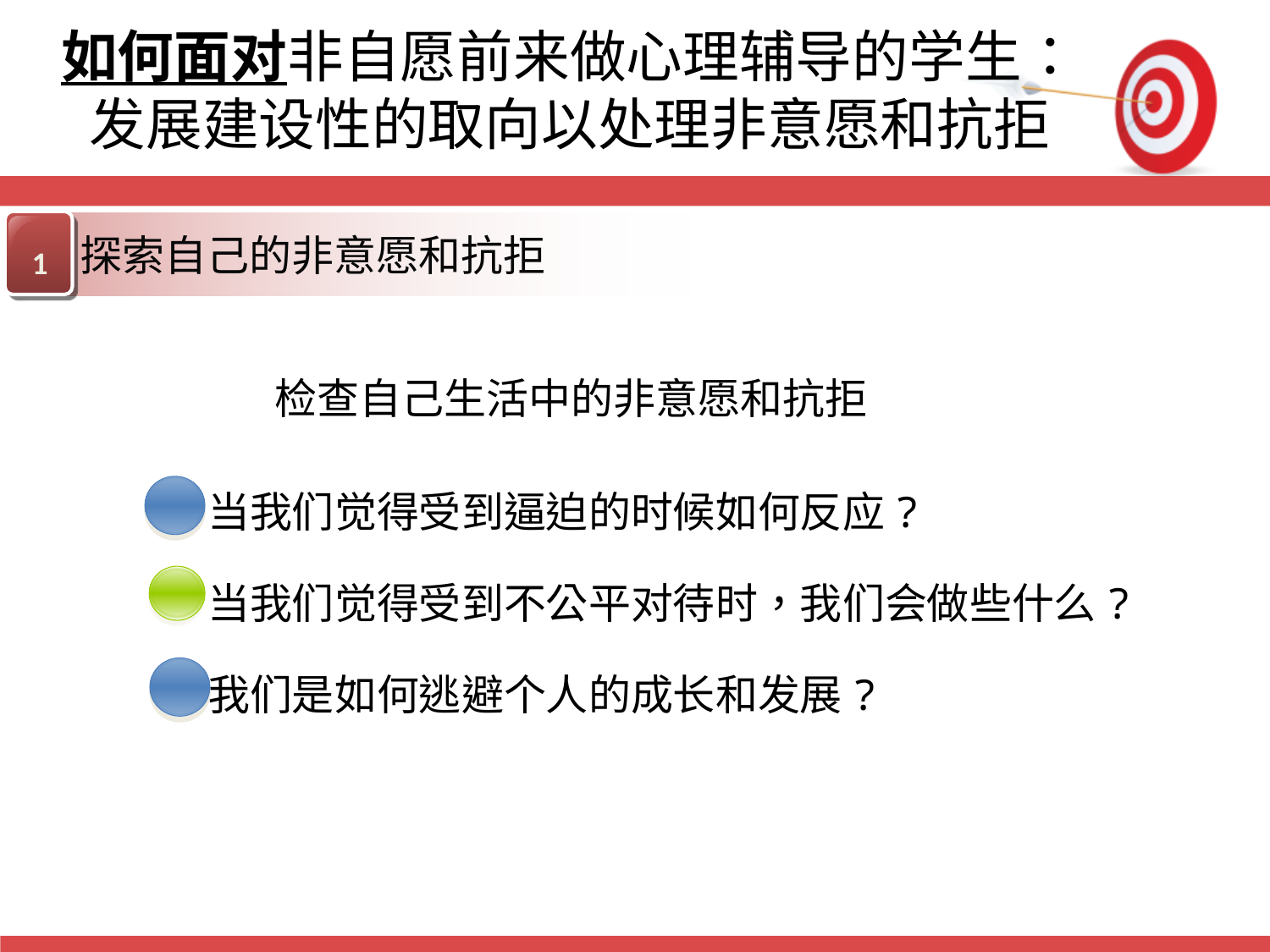

# 如何面对非自愿前来做心理辅导的学生： 发展建设性的取向以处理非意愿和抗拒

探索自己的非意愿和抗拒
1
      检查自己生活中的非意愿和抗拒
当我们觉得受到逼迫的时候如何反应?
当我们觉得受到不公平对待时，我们会做些什么?
我们是如何逃避个人的成长和发展?